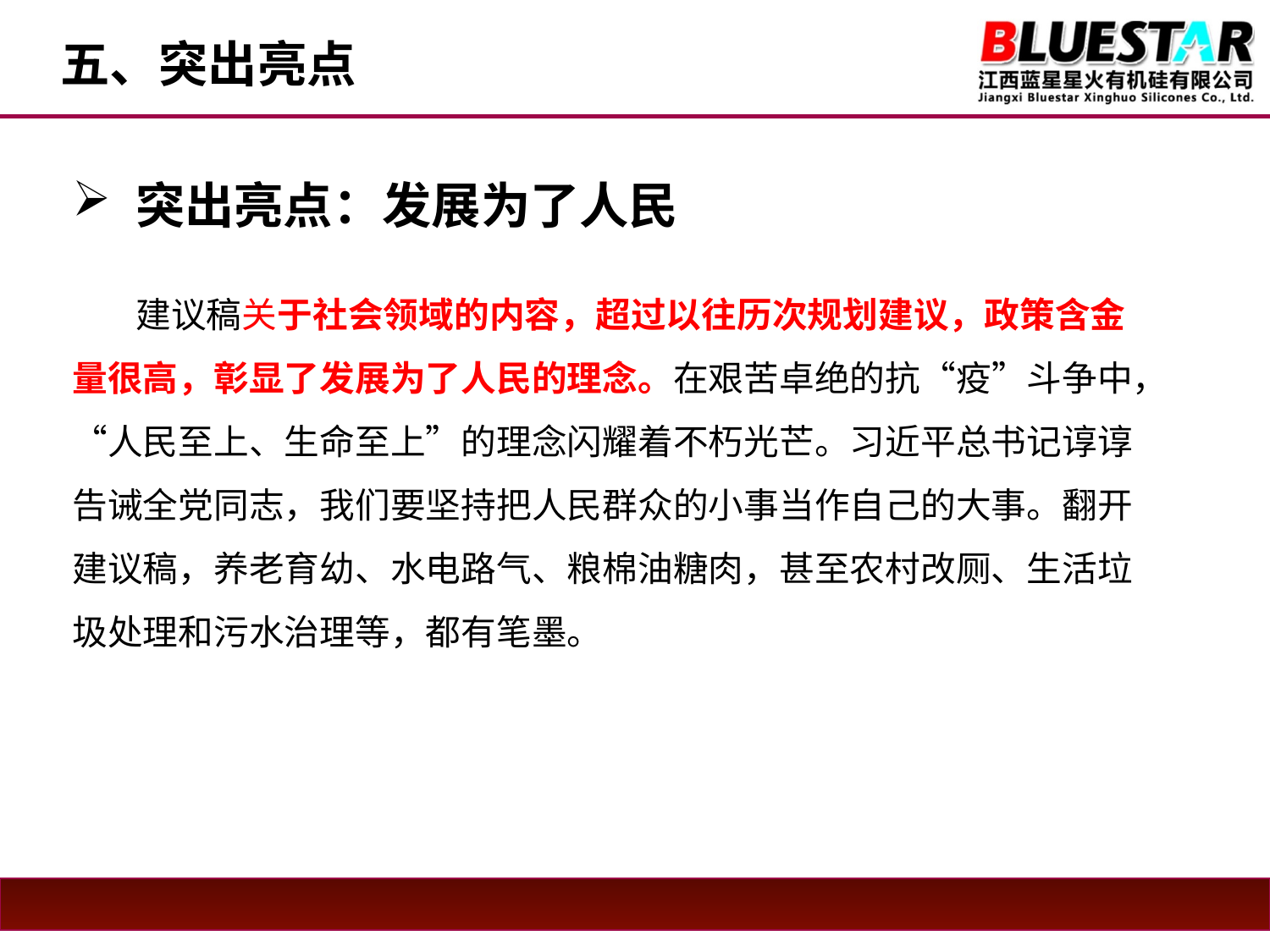

五、突出亮点
突出亮点：发展为了人民

建议稿关于社会领域的内容，超过以往历次规划建议，政策含金量很高，彰显了发展为了人民的理念。在艰苦卓绝的抗“疫”斗争中，“人民至上、生命至上”的理念闪耀着不朽光芒。习近平总书记谆谆告诫全党同志，我们要坚持把人民群众的小事当作自己的大事。翻开建议稿，养老育幼、水电路气、粮棉油糖肉，甚至农村改厕、生活垃圾处理和污水治理等，都有笔墨。